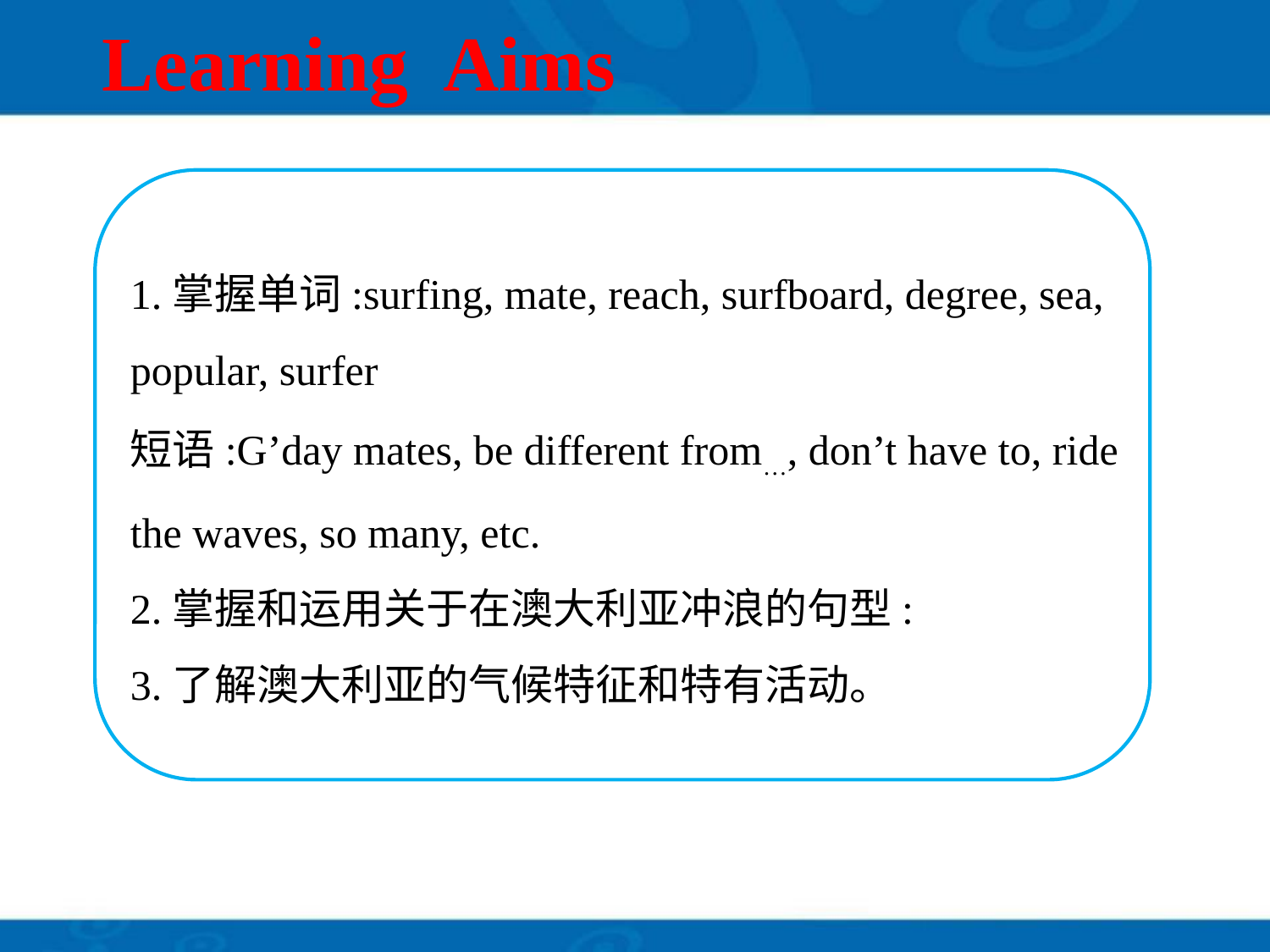

Learning  Aims

1.掌握单词:surfing, mate, reach, surfboard, degree, sea, popular, surfer
短语:G’day mates, be different from…, don’t have to, ride the waves, so many, etc.
2.掌握和运用关于在澳大利亚冲浪的句型:
3.了解澳大利亚的气候特征和特有活动。